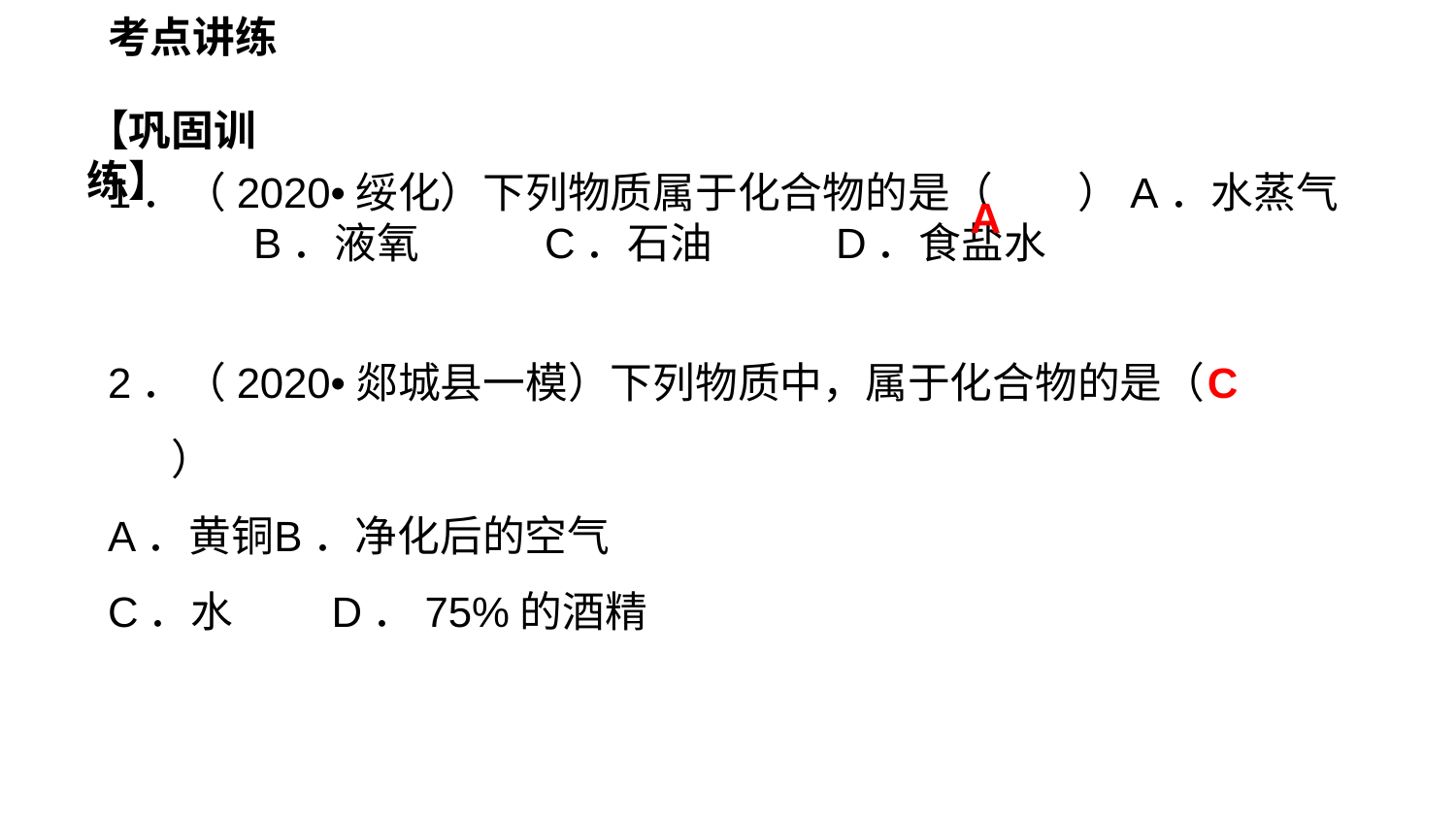

考点讲练
【巩固训练】
A
1．（2020•绥化）下列物质属于化合物的是（　　）A．水蒸气 	B．液氧	C．石油	D．食盐水

C
2．（2020•郯城县一模）下列物质中，属于化合物的是（　　）
A．黄铜	B．净化后的空气
C．水	     D．75%的酒精